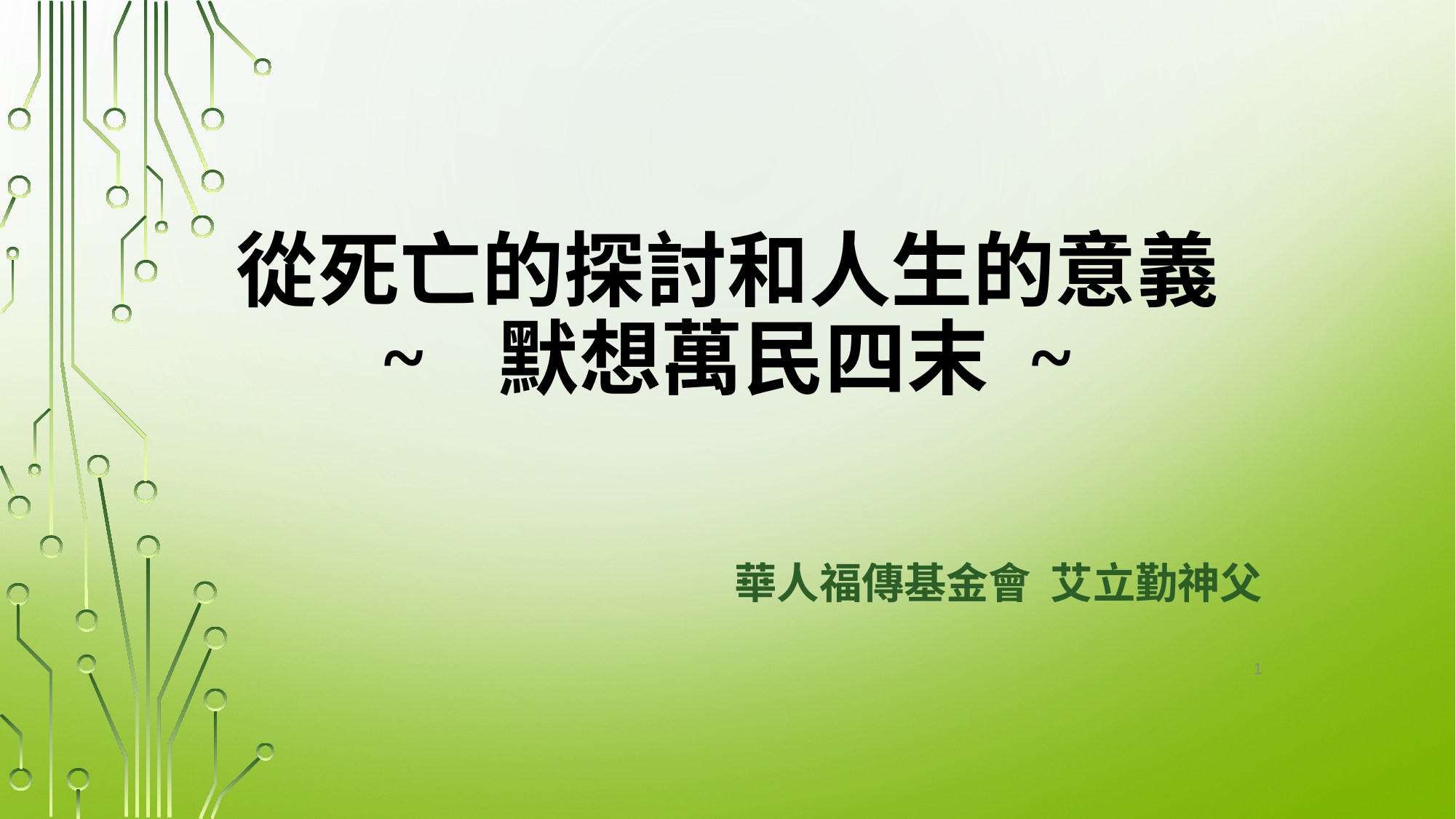

# 從死亡的探討和人生的意義 ~ 默想萬民四末 ~

華人福傳基金會  艾立勤神父
1